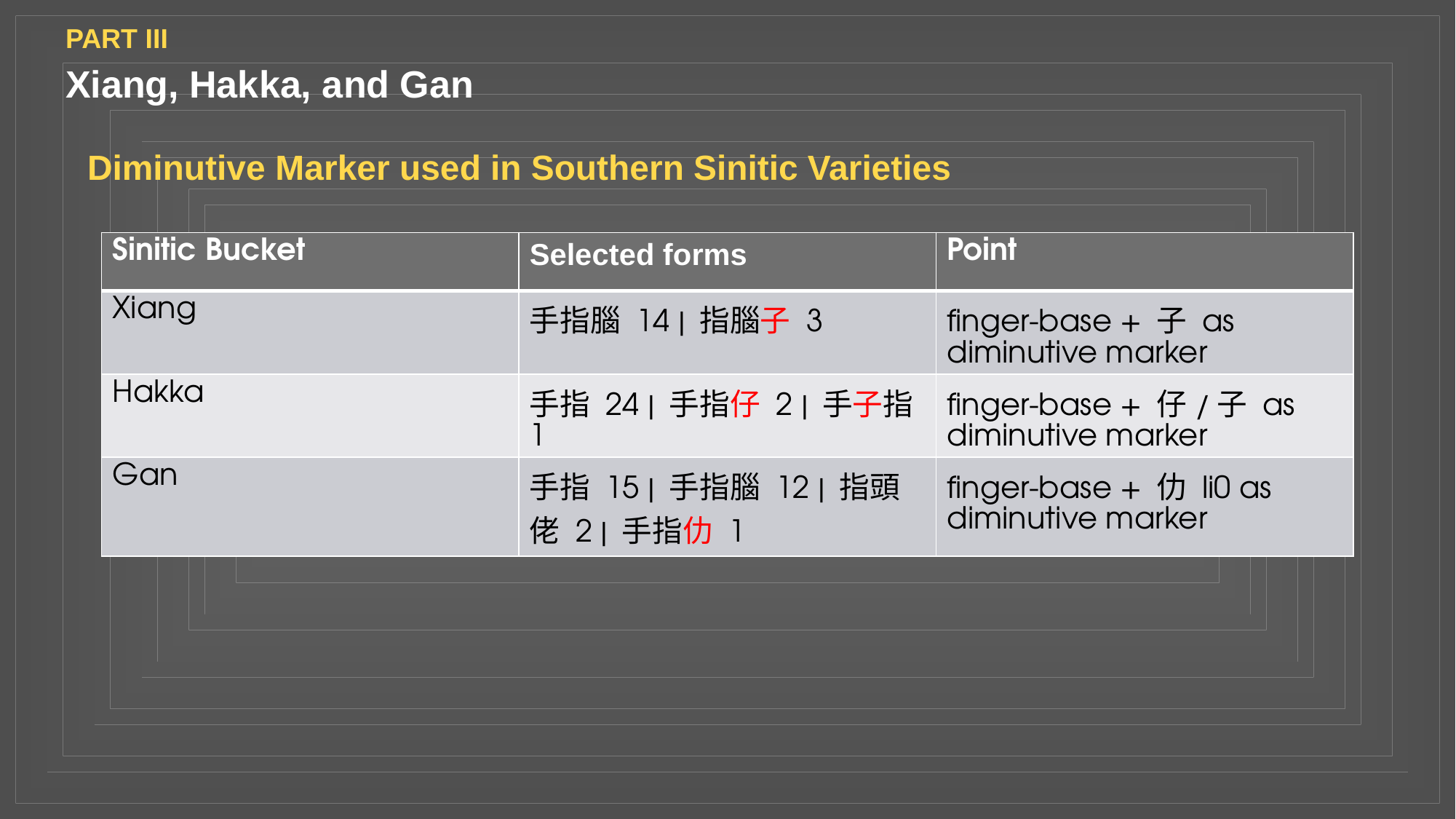

PART III
Xiang, Hakka, and Gan
Diminutive Marker used in Southern Sinitic Varieties
| Sinitic Bucket | Selected forms | Point |
| --- | --- | --- |
| Xiang | 手指腦 14 | 指腦子 3 | finger-base + 子 as diminutive marker |
| Hakka | 手指 24 | 手指仔 2 | 手子指 1 | finger-base + 仔/子 as diminutive marker |
| Gan | 手指 15 | 手指腦 12 | 指頭佬 2 | 手指仂 1 | finger-base + 仂 li0 as diminutive marker |